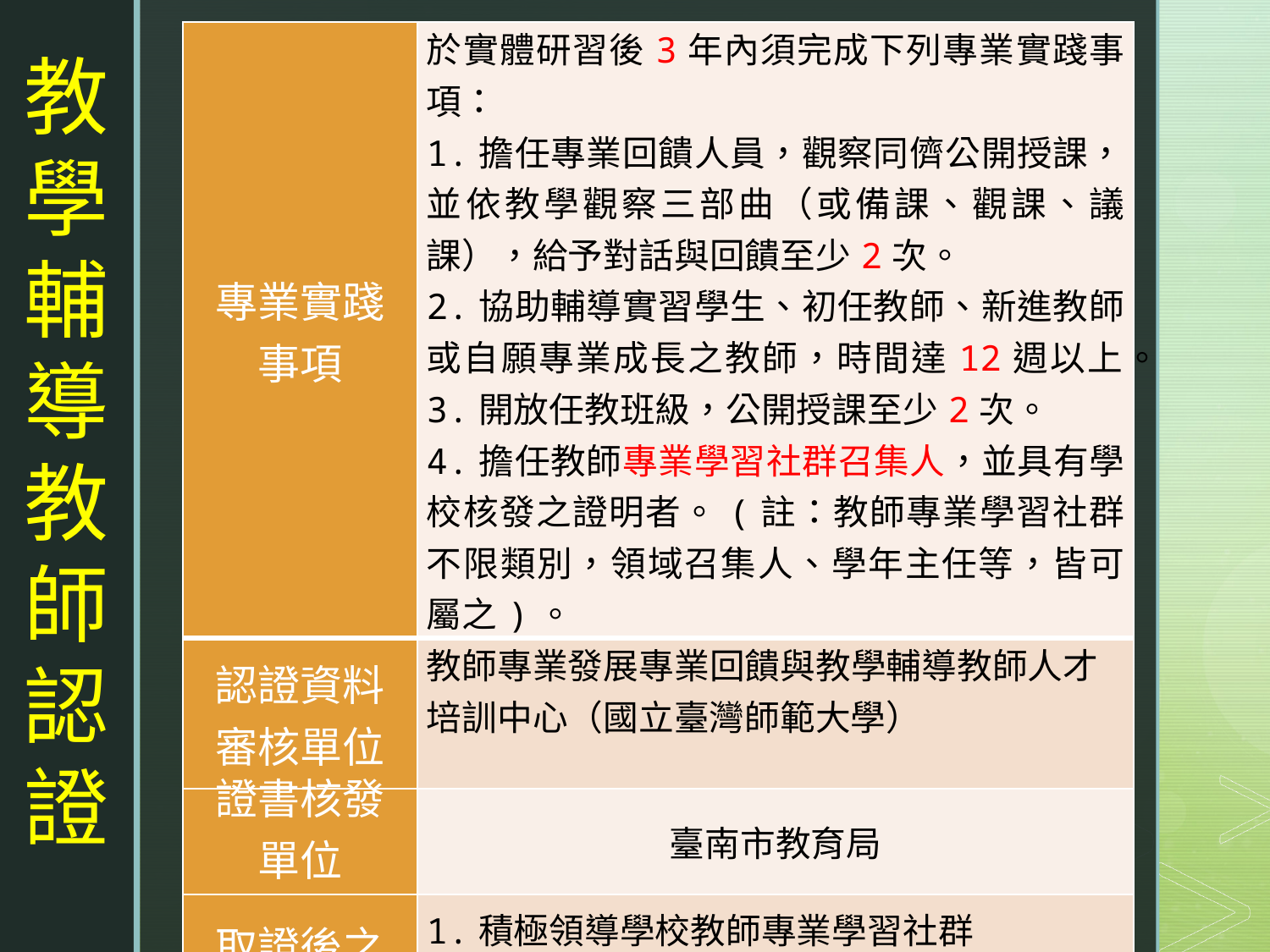

| 專業實踐 事項 | 於實體研習後3年內須完成下列專業實踐事項： 1.擔任專業回饋人員，觀察同儕公開授課，並依教學觀察三部曲（或備課、觀課、議課），給予對話與回饋至少2次。 2.協助輔導實習學生、初任教師、新進教師或自願專業成長之教師，時間達12週以上。 3.開放任教班級，公開授課至少2次。 4.擔任教師專業學習社群召集人，並具有學校核發之證明者。(註：教師專業學習社群不限類別，領域召集人、學年主任等，皆可屬之)。 |
| --- | --- |
| 認證資料 審核單位 | 教師專業發展專業回饋與教學輔導教師人才培訓中心（國立臺灣師範大學） |
| 證書核發 單位 | 臺南市教育局 |
| 取證後之 回饋服務 事項 | 1.積極領導學校教師專業學習社群 2.協助輔導實習學生、初任教師、新進教師或自願專業成長之教師 3.發揮教師領導之功能。 |
教學輔導教師
認證